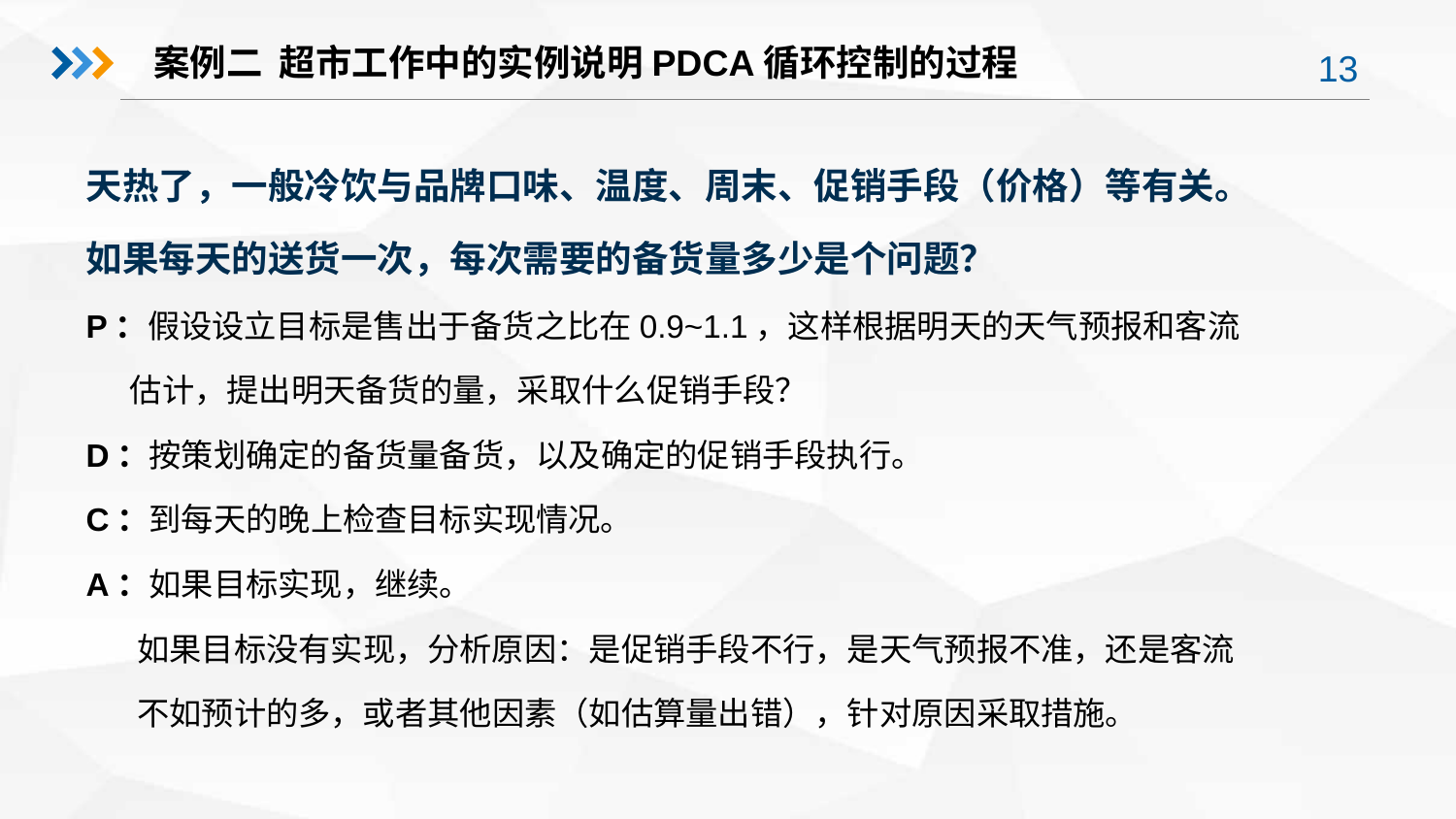

案例二  超市工作中的实例说明PDCA循环控制的过程
天热了，一般冷饮与品牌口味、温度、周末、促销手段（价格）等有关。
如果每天的送货一次，每次需要的备货量多少是个问题？
P：假设设立目标是售出于备货之比在0.9~1.1，这样根据明天的天气预报和客流
     估计，提出明天备货的量，采取什么促销手段？
D：按策划确定的备货量备货，以及确定的促销手段执行。
C：到每天的晚上检查目标实现情况。
A：如果目标实现，继续。
      如果目标没有实现，分析原因：是促销手段不行，是天气预报不准，还是客流
      不如预计的多，或者其他因素（如估算量出错），针对原因采取措施。